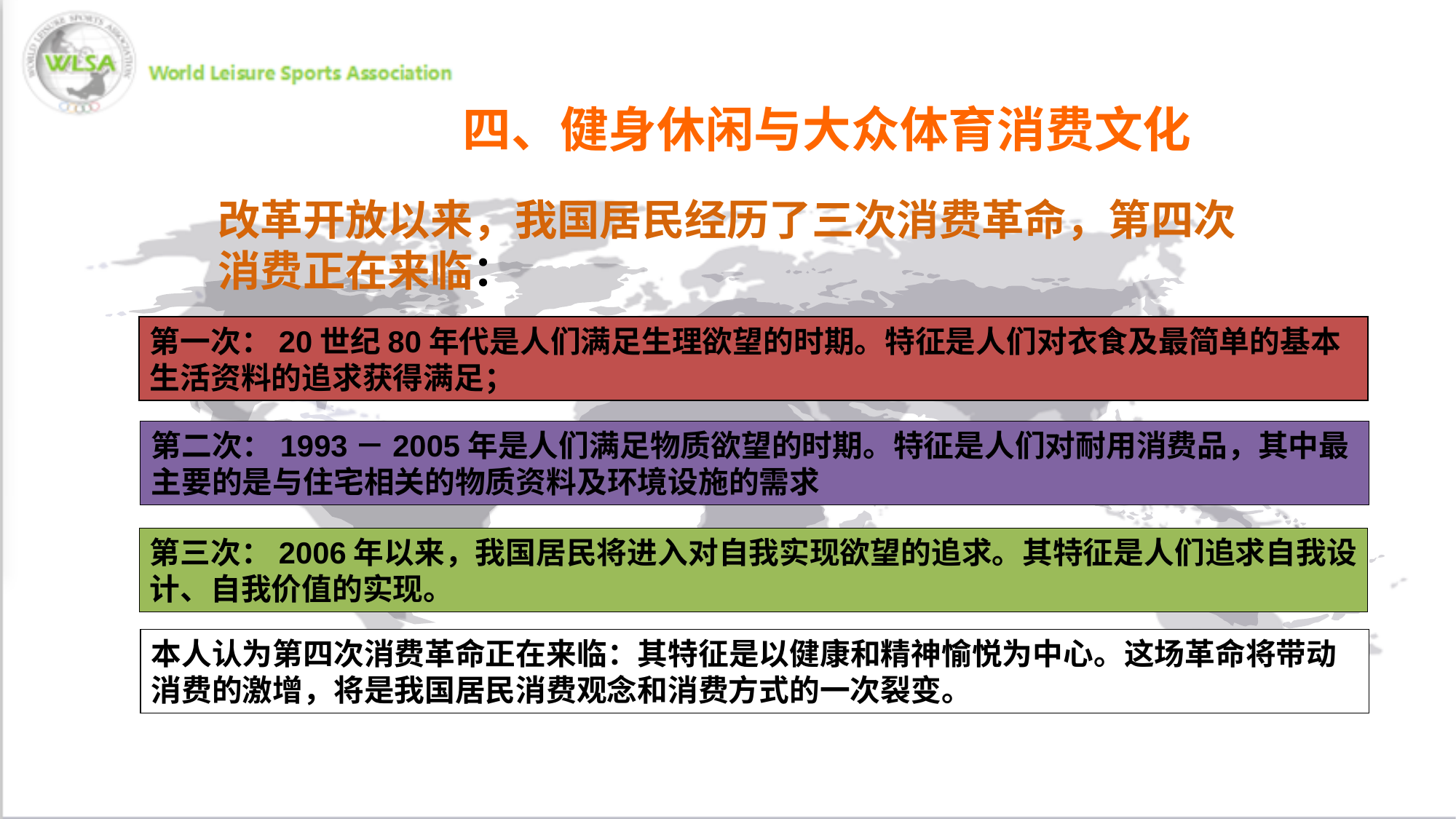

四、健身休闲与大众体育消费文化
改革开放以来，我国居民经历了三次消费革命，第四次消费正在来临：

第一次：20世纪80年代是人们满足生理欲望的时期。特征是人们对衣食及最简单的基本生活资料的追求获得满足；
第二次：1993－2005年是人们满足物质欲望的时期。特征是人们对耐用消费品，其中最主要的是与住宅相关的物质资料及环境设施的需求
第三次：2006年以来，我国居民将进入对自我实现欲望的追求。其特征是人们追求自我设计、自我价值的实现。
本人认为第四次消费革命正在来临：其特征是以健康和精神愉悦为中心。这场革命将带动消费的激增，将是我国居民消费观念和消费方式的一次裂变。